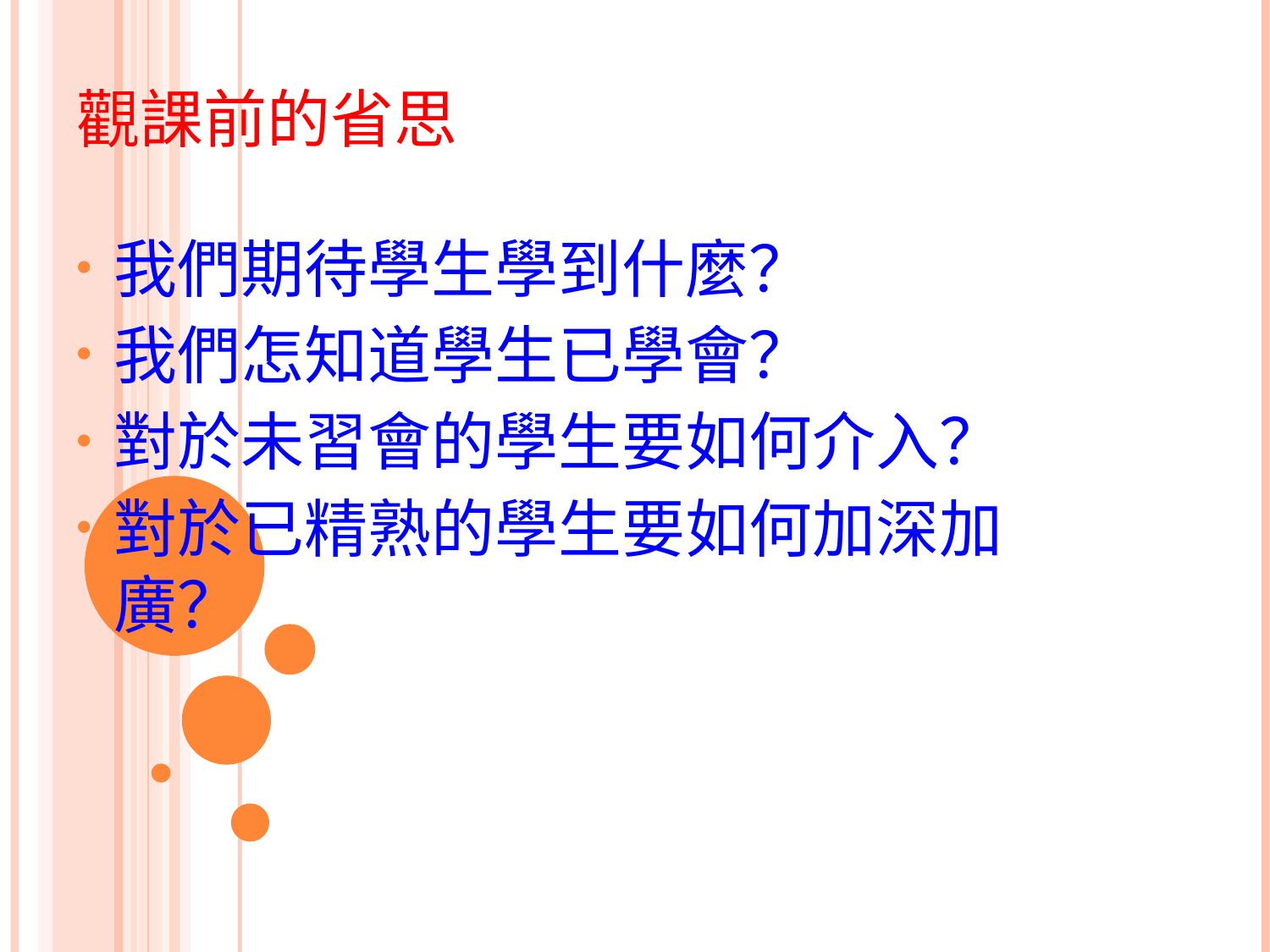

# 觀課前的省思
我們期待學生學到什麼？
我們怎知道學生已學會？
對於未習會的學生要如何介入？
對於已精熟的學生要如何加深加廣？